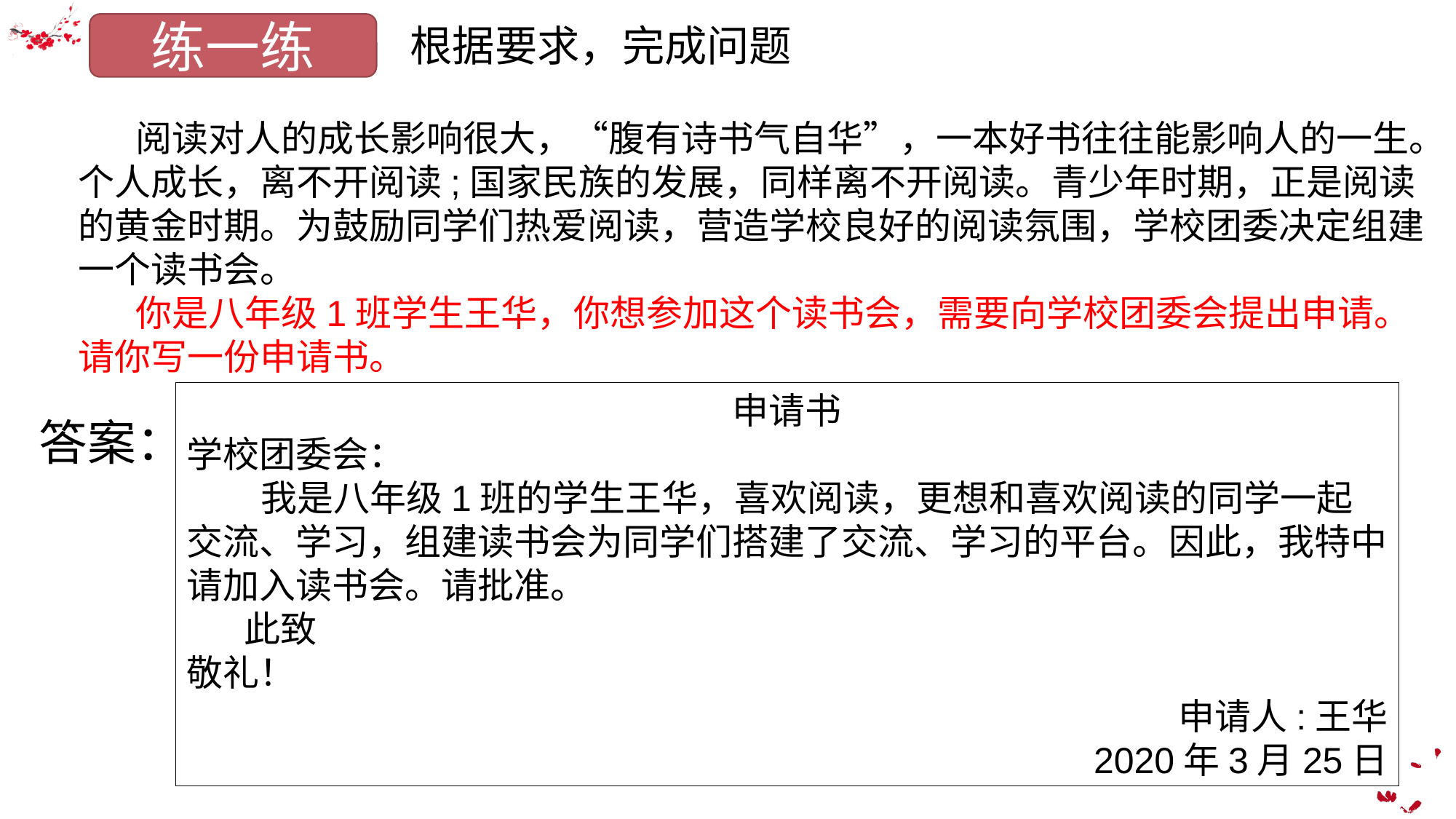

练一练
根据要求，完成问题
      阅读对人的成长影响很大，“腹有诗书气自华”，一本好书往往能影响人的一生。个人成长，离不开阅读;国家民族的发展，同样离不开阅读。青少年时期，正是阅读的黄金时期。为鼓励同学们热爱阅读，营造学校良好的阅读氛围，学校团委决定组建一个读书会。
      你是八年级1班学生王华，你想参加这个读书会，需要向学校团委会提出申请。请你写一份申请书。

申请书
学校团委会：
        我是八年级1班的学生王华，喜欢阅读，更想和喜欢阅读的同学一起交流、学习，组建读书会为同学们搭建了交流、学习的平台。因此，我特中请加入读书会。请批准。
      此致
敬礼！
申请人:王华
2020年3月25日
答案：